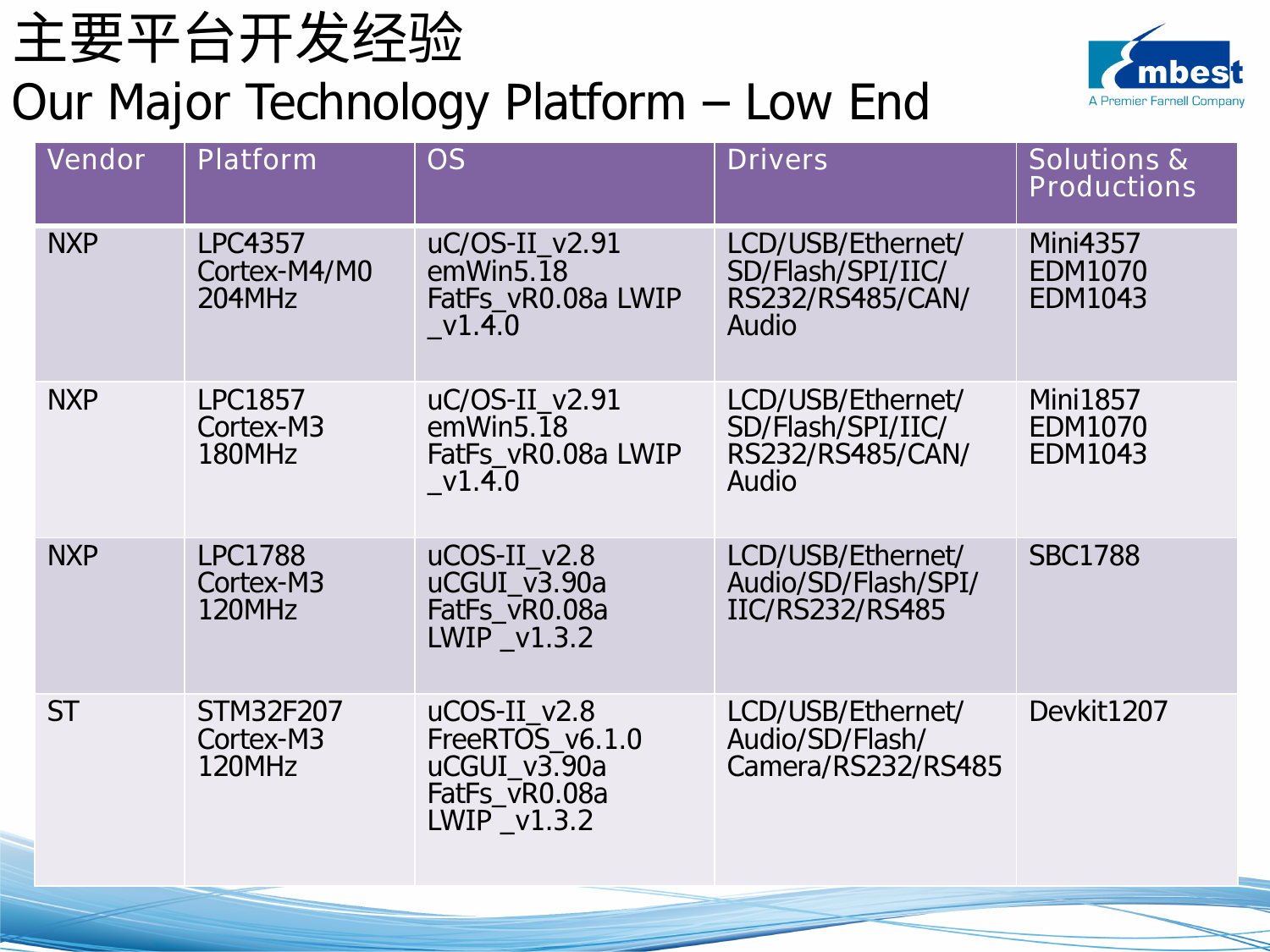

主要平台开发经验
Our Major Technology Platform – Low End
| Vendor | Platform | OS | Drivers | Solutions & Productions |
| --- | --- | --- | --- | --- |
| NXP | LPC4357 Cortex-M4/M0 204MHz | uC/OS-II\_v2.91 emWin5.18 FatFs\_vR0.08a LWIP \_v1.4.0 | LCD/USB/Ethernet/SD/Flash/SPI/IIC/RS232/RS485/CAN/Audio | Mini4357 EDM1070 EDM1043 |
| NXP | LPC1857 Cortex-M3 180MHz | uC/OS-II\_v2.91 emWin5.18 FatFs\_vR0.08a LWIP \_v1.4.0 | LCD/USB/Ethernet/SD/Flash/SPI/IIC/RS232/RS485/CAN/Audio | Mini1857 EDM1070 EDM1043 |
| NXP | LPC1788 Cortex-M3 120MHz | uCOS-II\_v2.8 uCGUI\_v3.90a FatFs\_vR0.08a LWIP \_v1.3.2 | LCD/USB/Ethernet/Audio/SD/Flash/SPI/IIC/RS232/RS485 | SBC1788 |
| ST | STM32F207 Cortex-M3 120MHz | uCOS-II\_v2.8 FreeRTOS\_v6.1.0 uCGUI\_v3.90a FatFs\_vR0.08a LWIP \_v1.3.2 | LCD/USB/Ethernet/Audio/SD/Flash/Camera/RS232/RS485 | Devkit1207 |